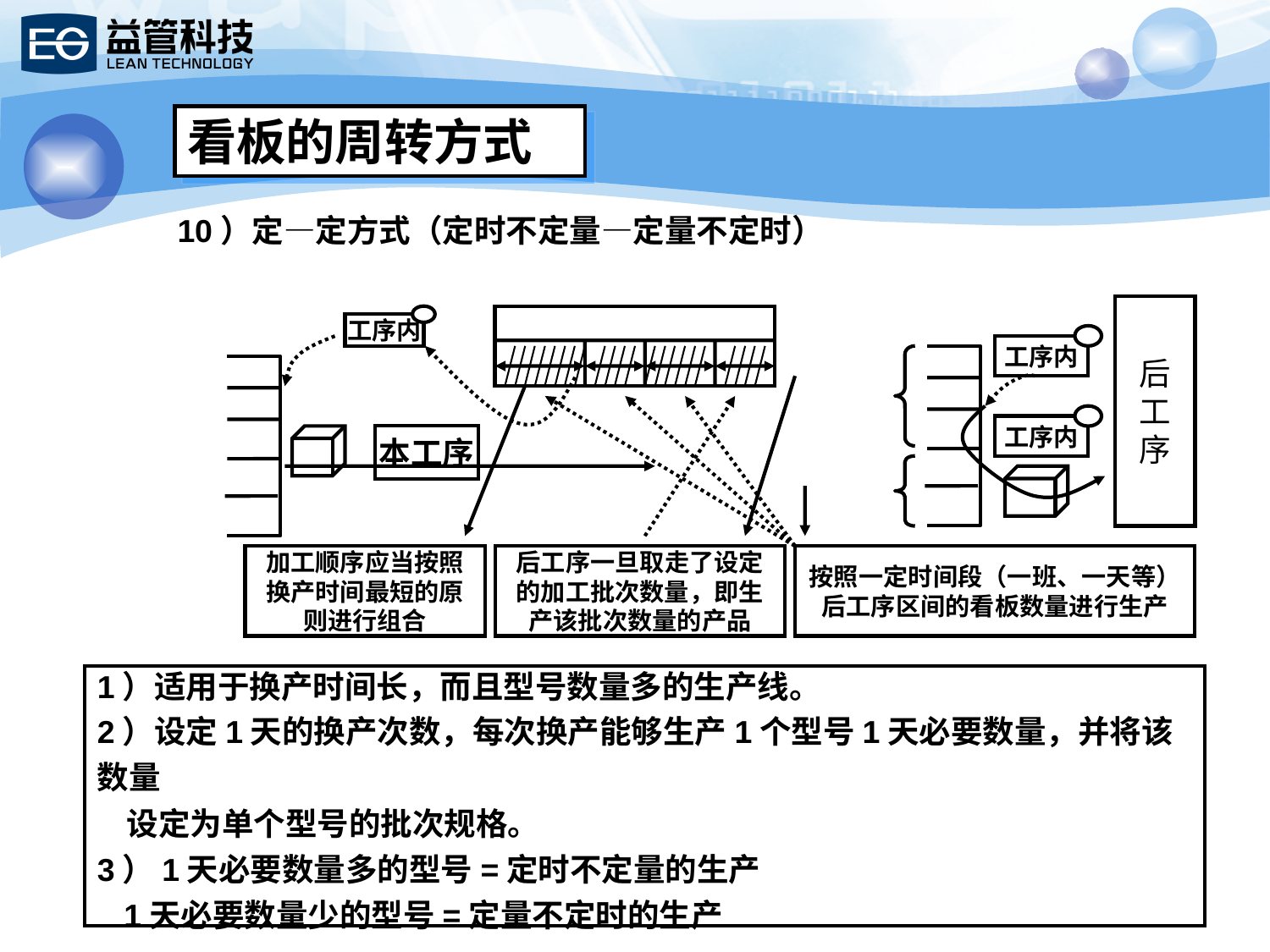

看板的周转方式
10）定—定方式（定时不定量—定量不定时）
已进行生产方式组合的生产指示管理板
前工序完成品
取件商店
后工序

工序内

A-      B-    C-   自

工序内

A：定量
   不定时
   型号

工序内

本工序
B：定时
   不定量
   型号

加工顺序应当按照换产时间最短的原则进行组合
后工序一旦取走了设定的加工批次数量，即生产该批次数量的产品
按照一定时间段（一班、一天等）后工序区间的看板数量进行生产
1）适用于换产时间长，而且型号数量多的生产线。
2）设定1天的换产次数，每次换产能够生产1个型号1天必要数量，并将该数量
   设定为单个型号的批次规格。
3）1天必要数量多的型号=定时不定量的生产
   1天必要数量少的型号=定量不定时的生产